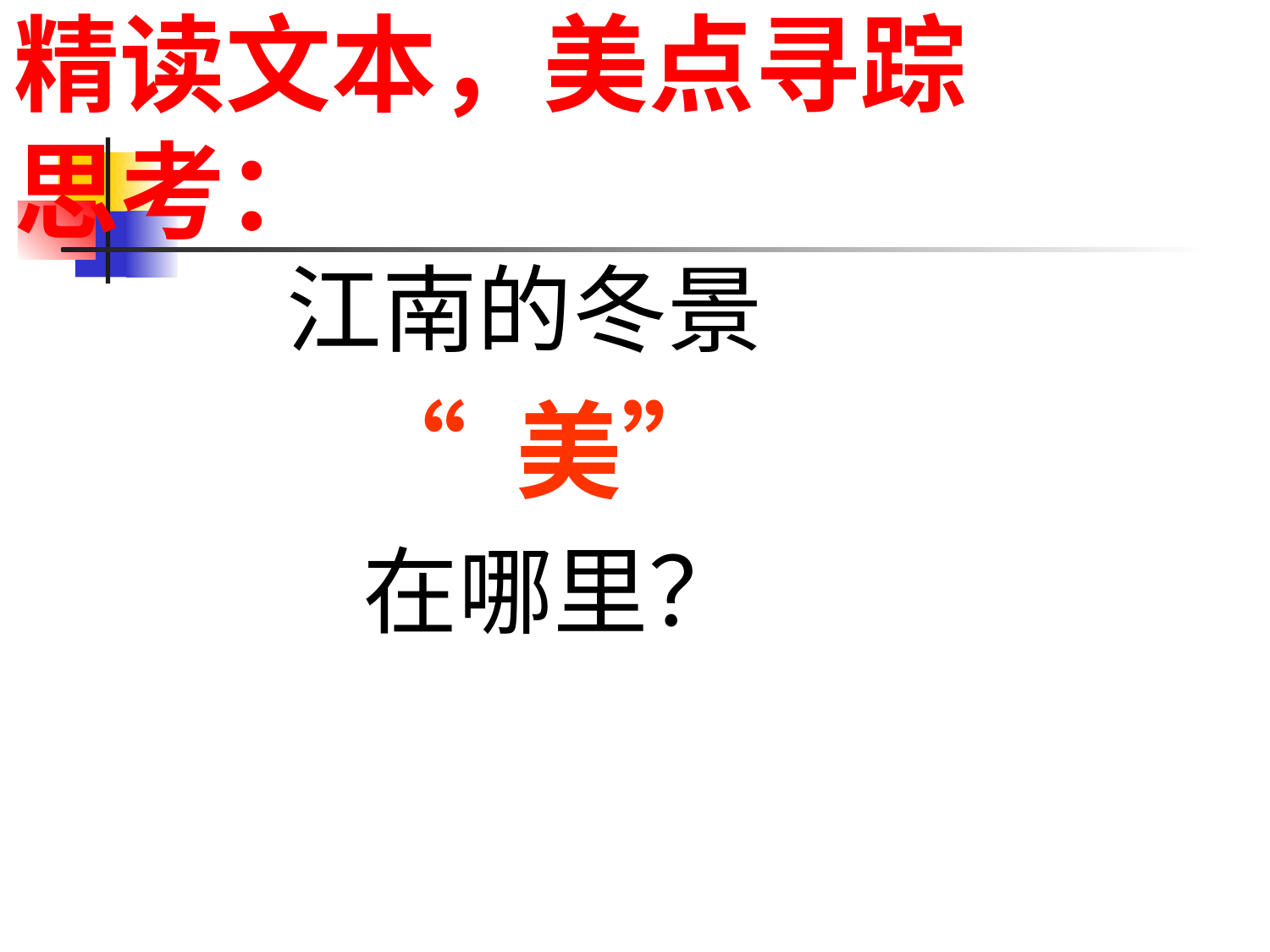

# 精读文本，美点寻踪 思考：
          江南的冬景
            “ 美”
              在哪里？